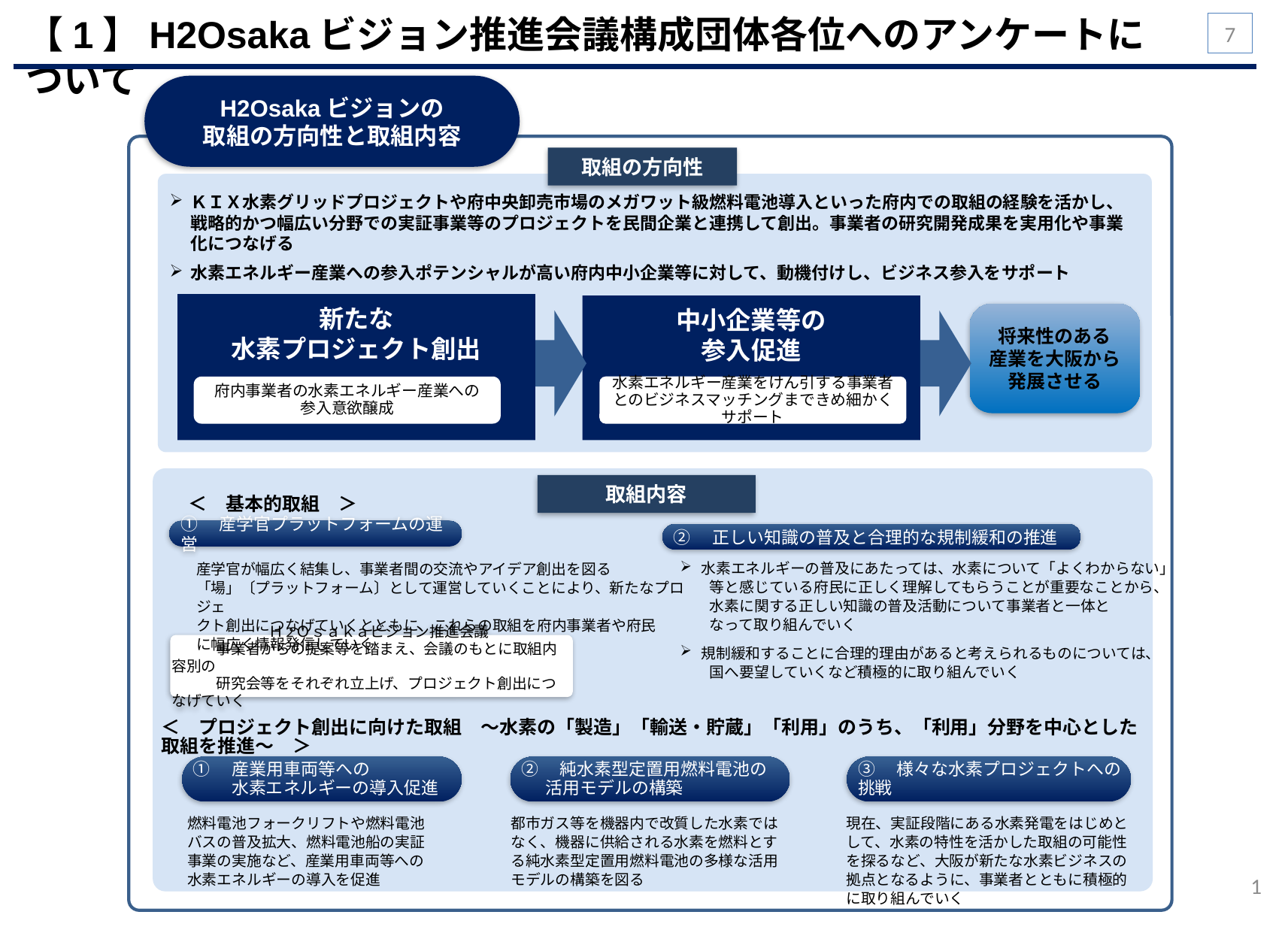

【1】H2Osakaビジョン推進会議構成団体各位へのアンケートについて
7
H2Osakaビジョンの
取組の方向性と取組内容

取組の方向性

ＫＩＸ水素グリッドプロジェクトや府中央卸売市場のメガワット級燃料電池導入といった府内での取組の経験を活かし、戦略的かつ幅広い分野での実証事業等のプロジェクトを民間企業と連携して創出。事業者の研究開発成果を実用化や事業化につなげる

水素エネルギー産業への参入ポテンシャルが高い府内中小企業等に対して、動機付けし、ビジネス参入をサポート
将来性のある
産業を大阪から
発展させる
新たな
水素プロジェクト創出
中小企業等の
参入促進

府内事業者の水素エネルギー産業への
参入意欲醸成
水素エネルギー産業をけん引する事業者とのビジネスマッチングまできめ細かくサポート
取組内容
＜　基本的取組　＞
①　産学官プラットフォームの運営
②　正しい知識の普及と合理的な規制緩和の推進
水素エネルギーの普及にあたっては、水素について「よくわからない」
　　等と感じている府民に正しく理解してもらうことが重要なことから、
　　水素に関する正しい知識の普及活動について事業者と一体と
　　なって取り組んでいく

規制緩和することに合理的理由があると考えられるものについては、
　　国へ要望していくなど積極的に取り組んでいく

産学官が幅広く結集し、事業者間の交流やアイデア創出を図る
「場」〔プラットフォーム〕として運営していくことにより、新たなプロジェ
クト創出につなげていくとともに、これらの取組を府内事業者や府民
に幅広く情報発信していく
＜　プロジェクト創出に向けた取組　～水素の「製造」「輸送・貯蔵」「利用」のうち、「利用」分野を中心とした取組を推進～　＞
①　産業用車両等への
　　 水素エネルギーの導入促進
②　純水素型定置用燃料電池の
     活用モデルの構築
③　様々な水素プロジェクトへの挑戦
燃料電池フォークリフトや燃料電池バスの普及拡大、燃料電池船の実証事業の実施など、産業用車両等への水素エネルギーの導入を促進
都市ガス等を機器内で改質した水素ではなく、機器に供給される水素を燃料とする純水素型定置用燃料電池の多様な活用モデルの構築を図る
現在、実証段階にある水素発電をはじめとして、水素の特性を活かした取組の可能性を探るなど、大阪が新たな水素ビジネスの拠点となるように、事業者とともに積極的に取り組んでいく

　Ｈ２Ｏｓａｋａビジョン推進会議
　　　事業者からの提案等を踏まえ、会議のもとに取組内容別の
　　　研究会等をそれぞれ立上げ、プロジェクト創出につなげていく
1